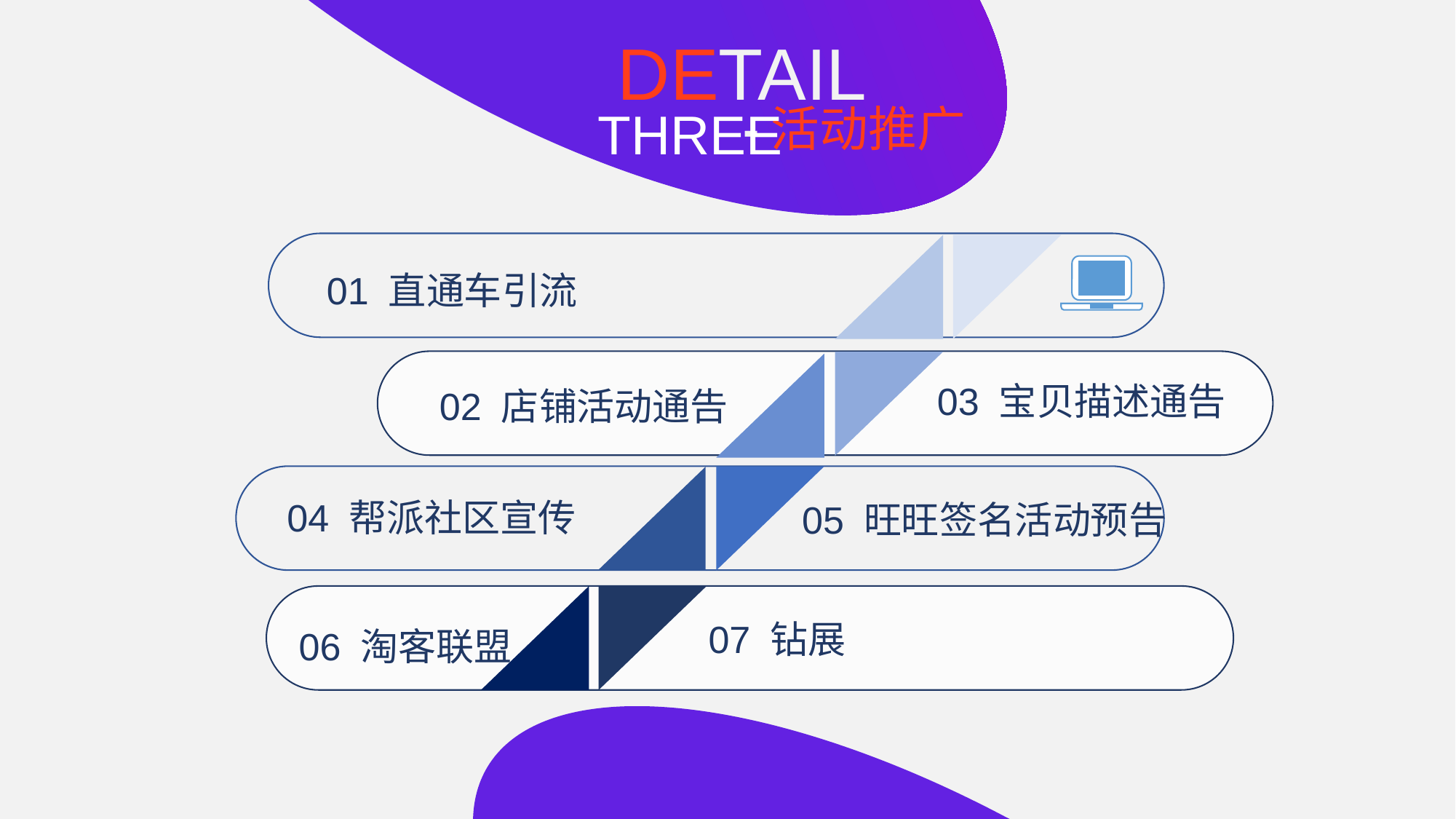

DETAIL
-活动推广
THREE
01 直通车引流

03 宝贝描述通告
02 店铺活动通告

04 帮派社区宣传
05 旺旺签名活动预告

07 钻展
06 淘客联盟